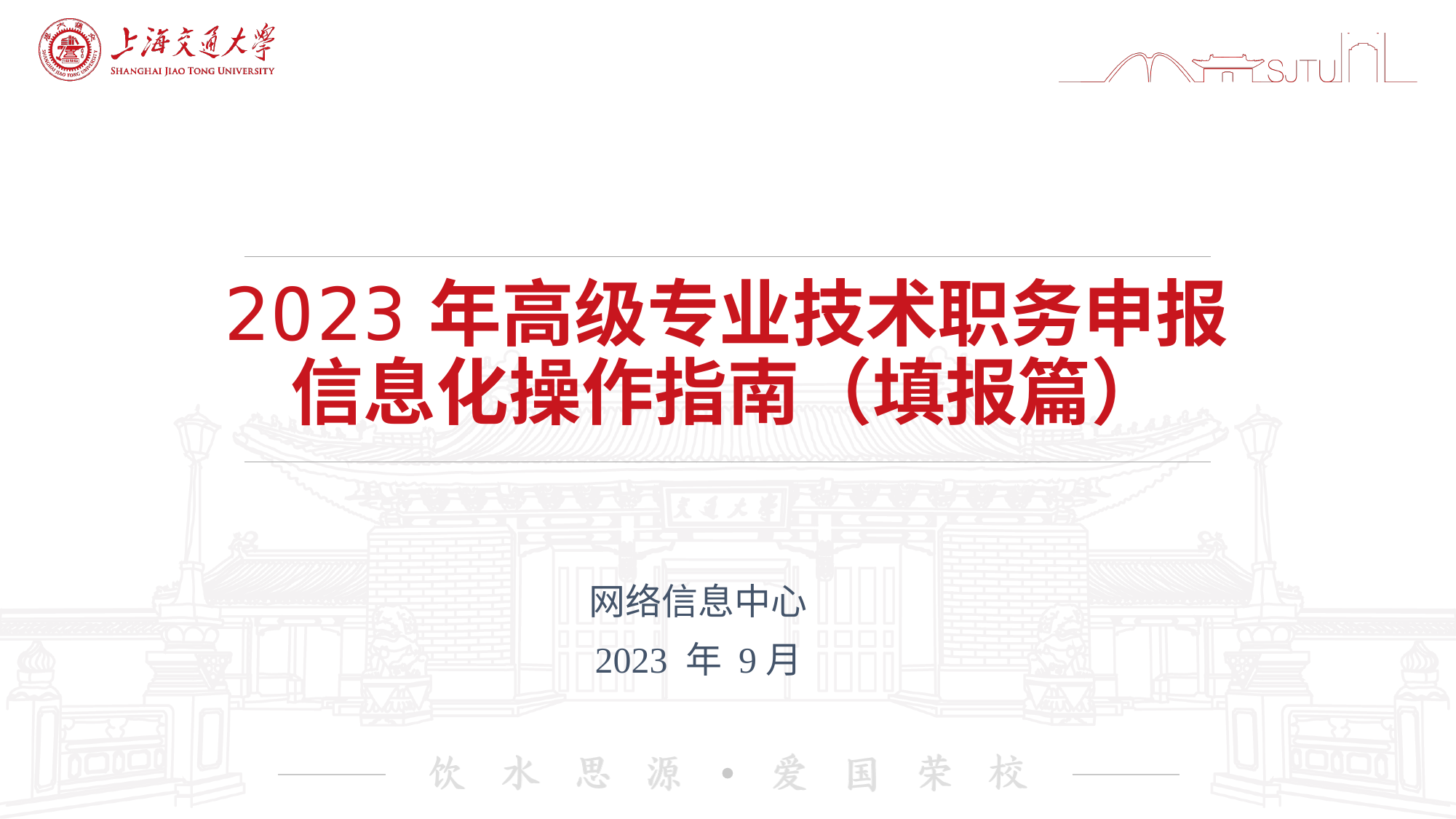

# 2023年高级专业技术职务申报 信息化操作指南（填报篇）
网络信息中心
2023 年 9月